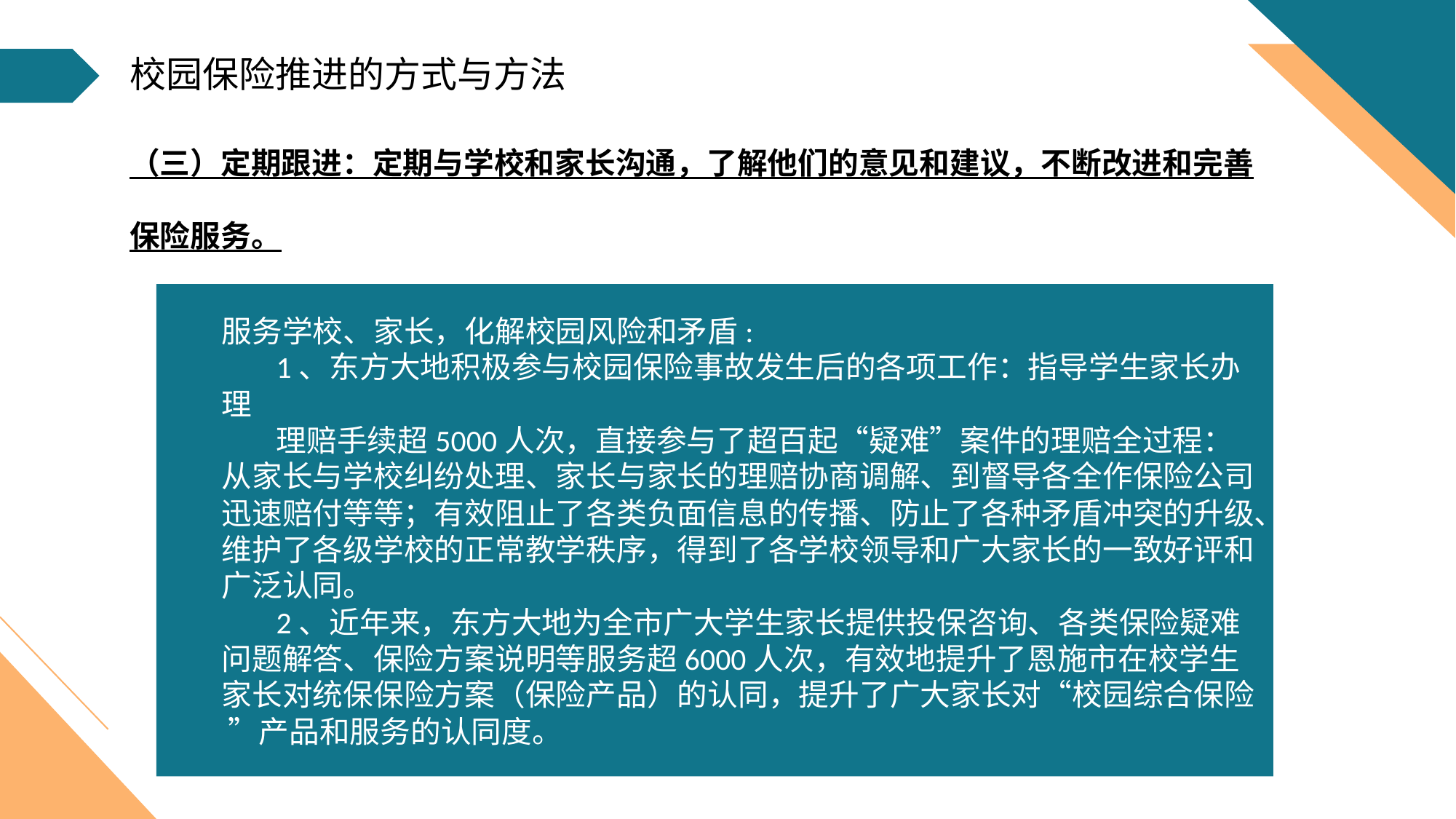

校园保险推进的方式与方法

（三）定期跟进：定期与学校和家长沟通，了解他们的意见和建议，不断改进和完善保险服务。
服务学校、家长，化解校园风险和矛盾:
1、东方大地积极参与校园保险事故发生后的各项工作：指导学生家长办理
理赔手续超5000人次，直接参与了超百起“疑难”案件的理赔全过程：从家长与学校纠纷处理、家长与家长的理赔协商调解、到督导各全作保险公司迅速赔付等等；有效阻止了各类负面信息的传播、防止了各种矛盾冲突的升级、维护了各级学校的正常教学秩序，得到了各学校领导和广大家长的一致好评和广泛认同。
2、近年来，东方大地为全市广大学生家长提供投保咨询、各类保险疑难问题解答、保险方案说明等服务超6000人次，有效地提升了恩施市在校学生家长对统保保险方案（保险产品）的认同，提升了广大家长对“校园综合保险 ”产品和服务的认同度。